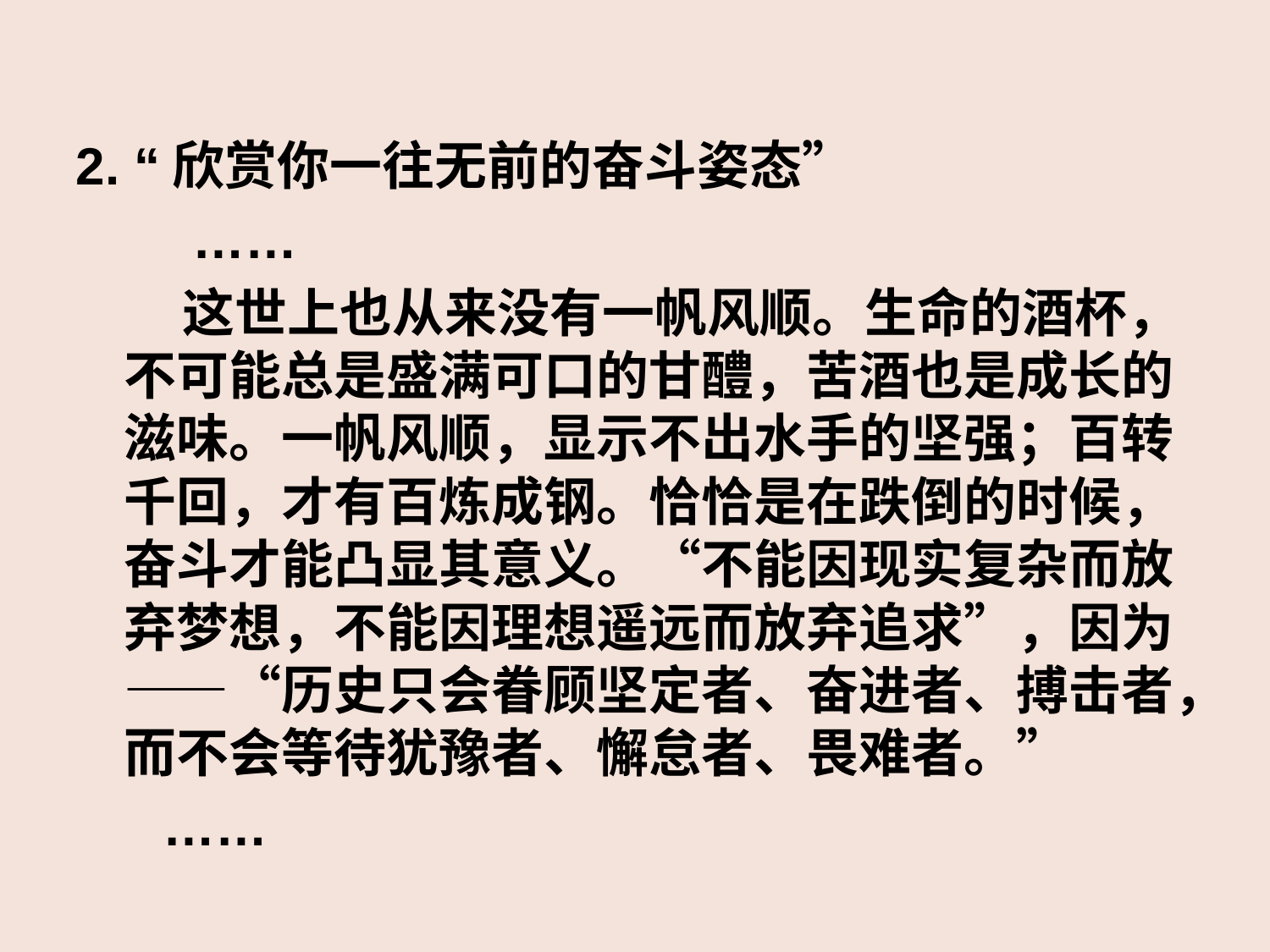

2. “欣赏你一往无前的奋斗姿态”
        ……
        这世上也从来没有一帆风顺。生命的酒杯，不可能总是盛满可口的甘醴，苦酒也是成长的滋味。一帆风顺，显示不出水手的坚强；百转千回，才有百炼成钢。恰恰是在跌倒的时候，奋斗才能凸显其意义。“不能因现实复杂而放弃梦想，不能因理想遥远而放弃追求”，因为——“历史只会眷顾坚定者、奋进者、搏击者，而不会等待犹豫者、懈怠者、畏难者。”
      ……